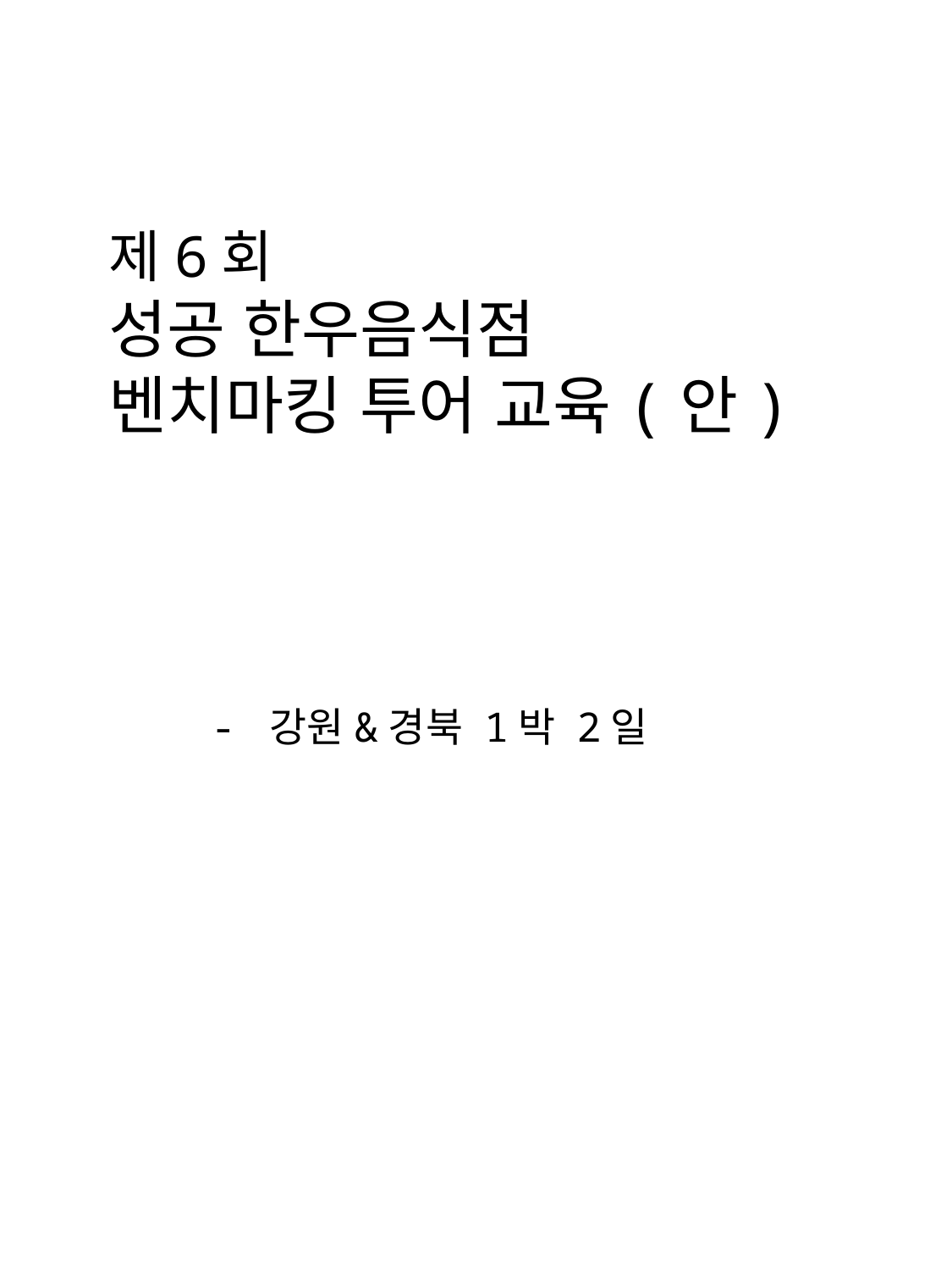

# 제6회 성공 한우음식점 벤치마킹 투어 교육(안)
- 강원&경북 1박 2일